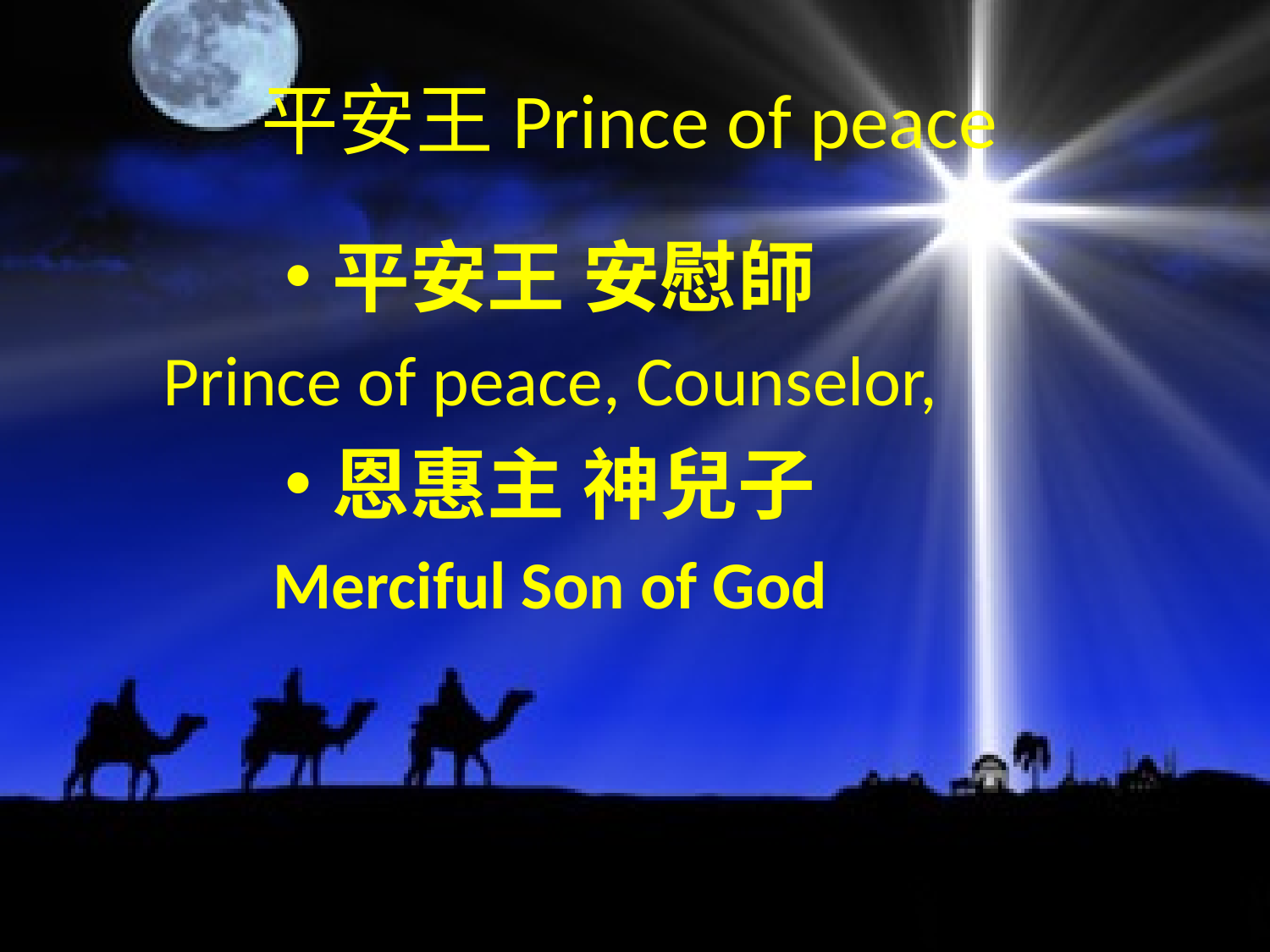

# 平安王Prince of peace
平安王 安慰師
Prince of peace, Counselor,
恩惠主 神兒子
Merciful Son of God